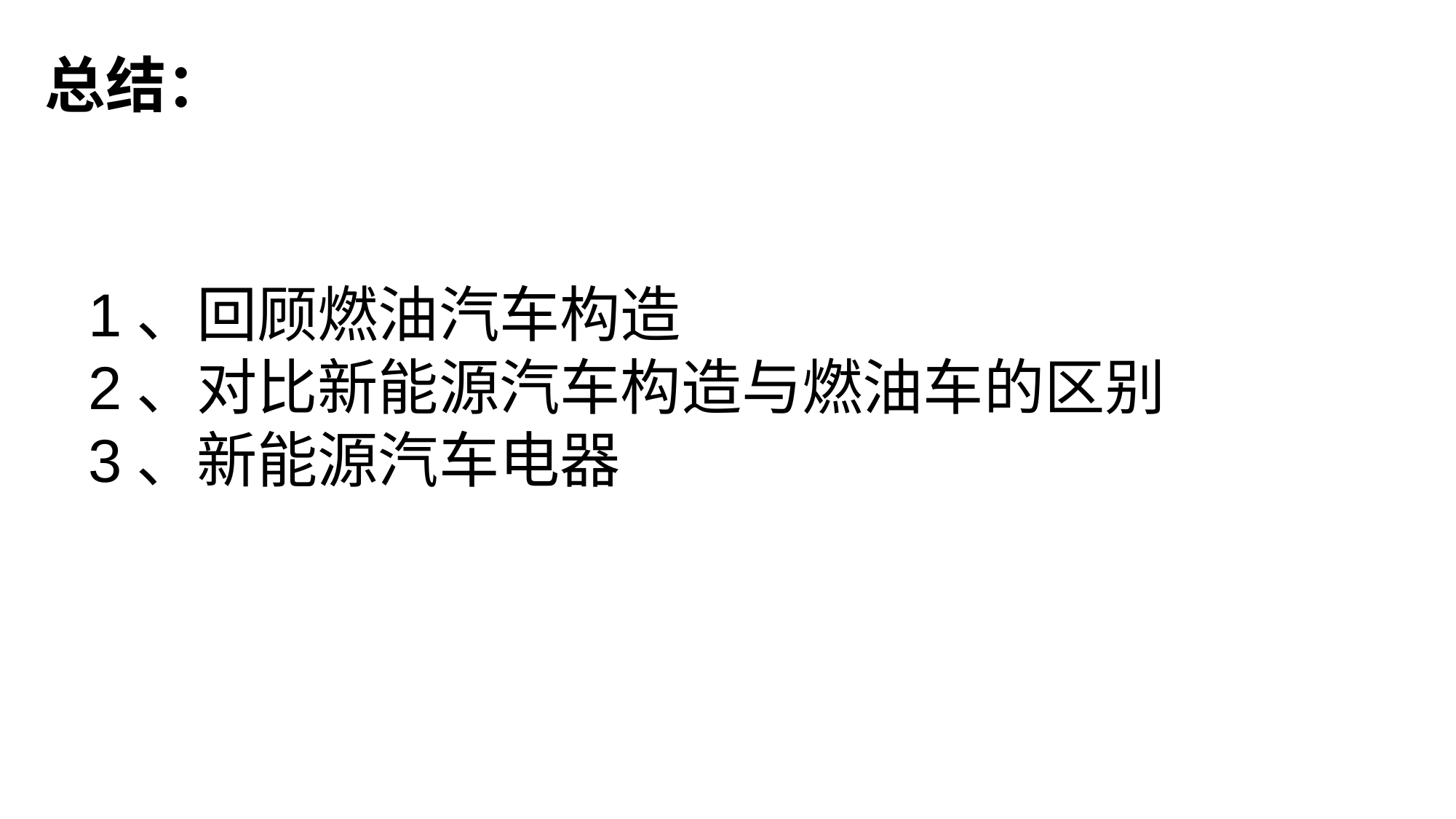

总结：
1、回顾燃油汽车构造
2、对比新能源汽车构造与燃油车的区别
3、新能源汽车电器